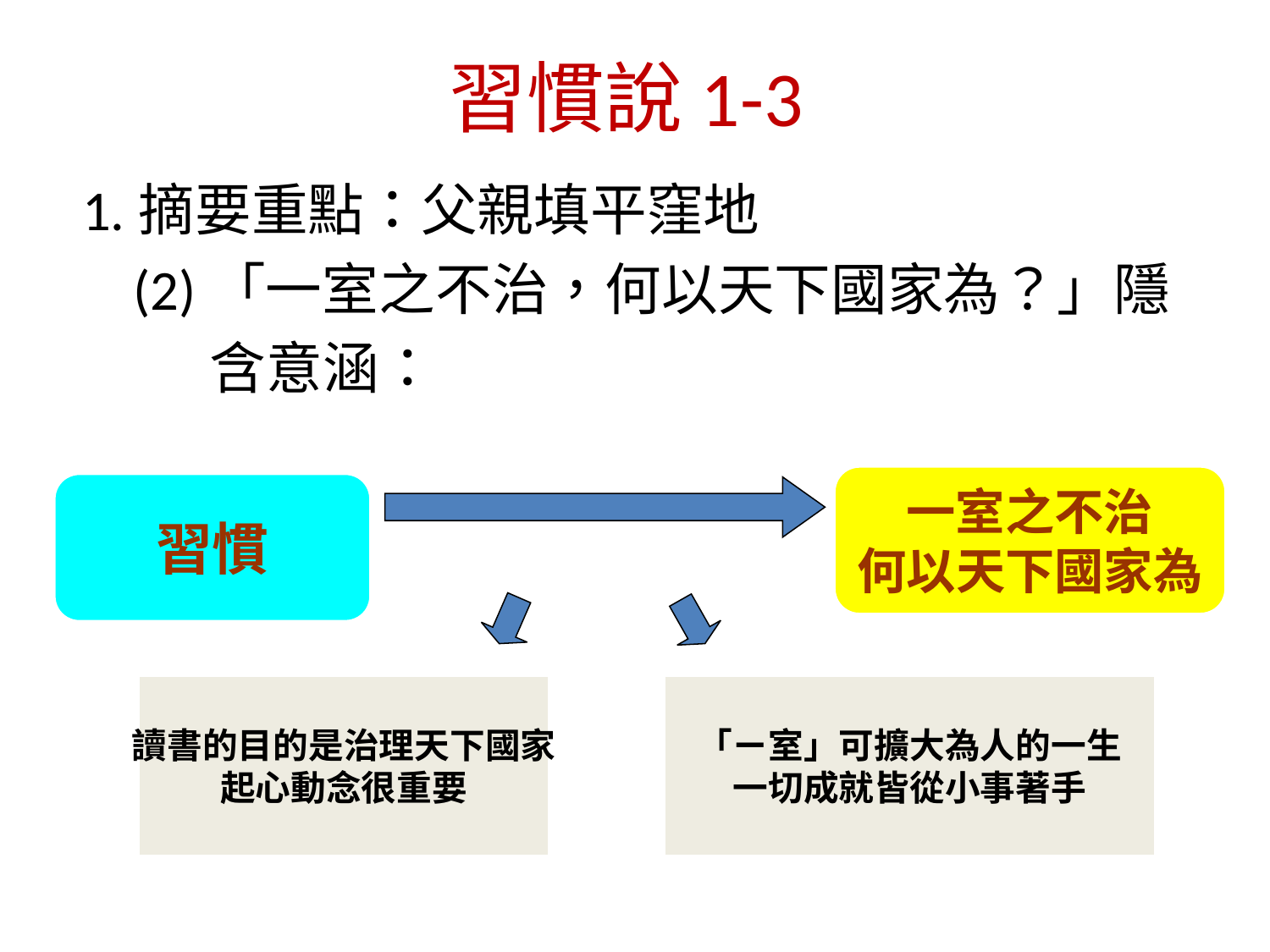

# 習慣說1-3

1.摘要重點：父親填平窪地
    (2)「一室之不治，何以天下國家為？」隱
         含意涵：

一室之不治
何以天下國家為
習慣

讀書的目的是治理天下國家
起心動念很重要
「ㄧ室」可擴大為人的一生
一切成就皆從小事著手